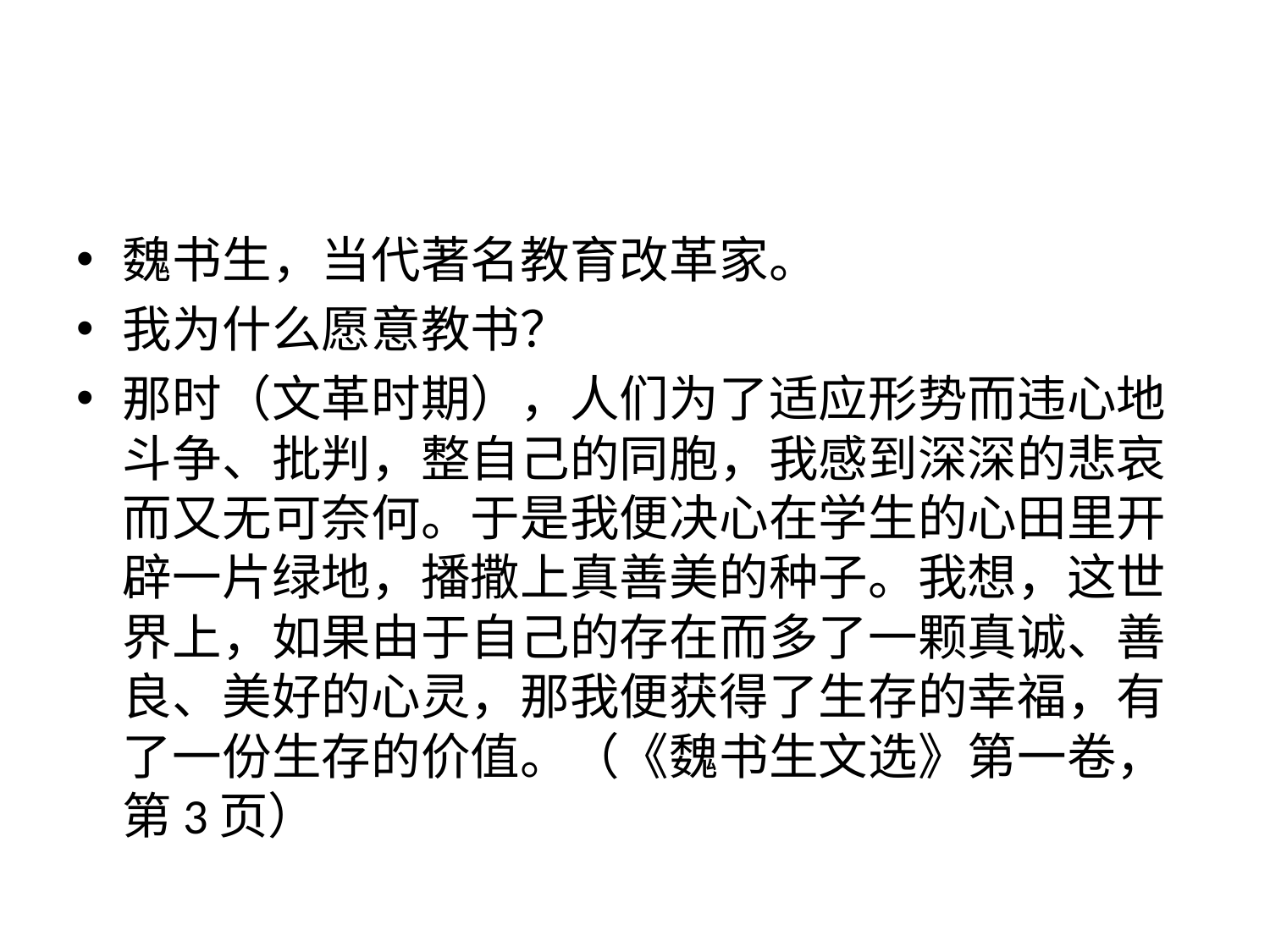

#
魏书生，当代著名教育改革家。
我为什么愿意教书？
那时（文革时期），人们为了适应形势而违心地斗争、批判，整自己的同胞，我感到深深的悲哀而又无可奈何。于是我便决心在学生的心田里开辟一片绿地，播撒上真善美的种子。我想，这世界上，如果由于自己的存在而多了一颗真诚、善良、美好的心灵，那我便获得了生存的幸福，有了一份生存的价值。（《魏书生文选》第一卷，第3页）